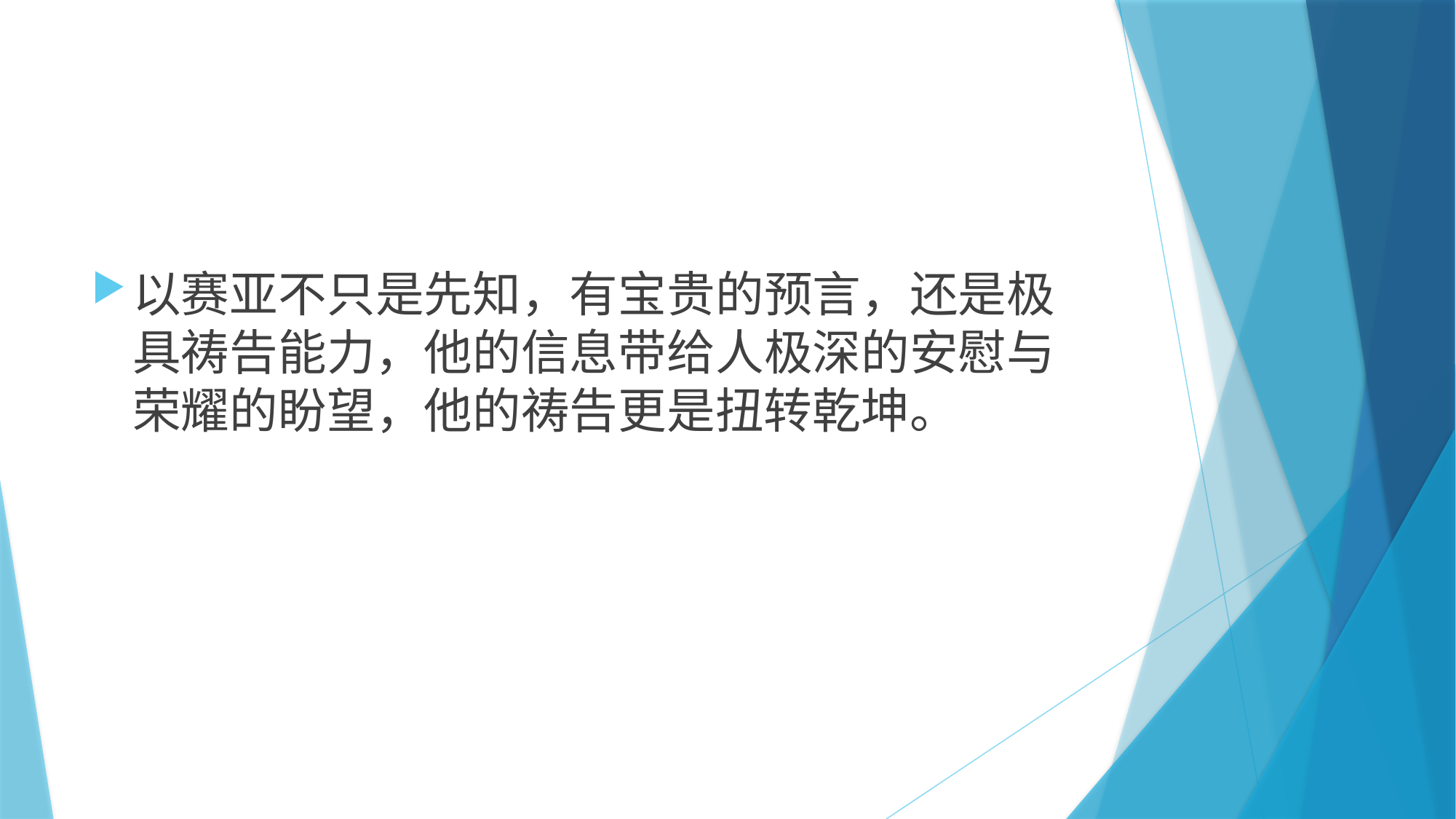

#
以赛亚不只是先知，有宝贵的预言，还是极具祷告能力，他的信息带给人极深的安慰与荣耀的盼望，他的祷告更是扭转乾坤。